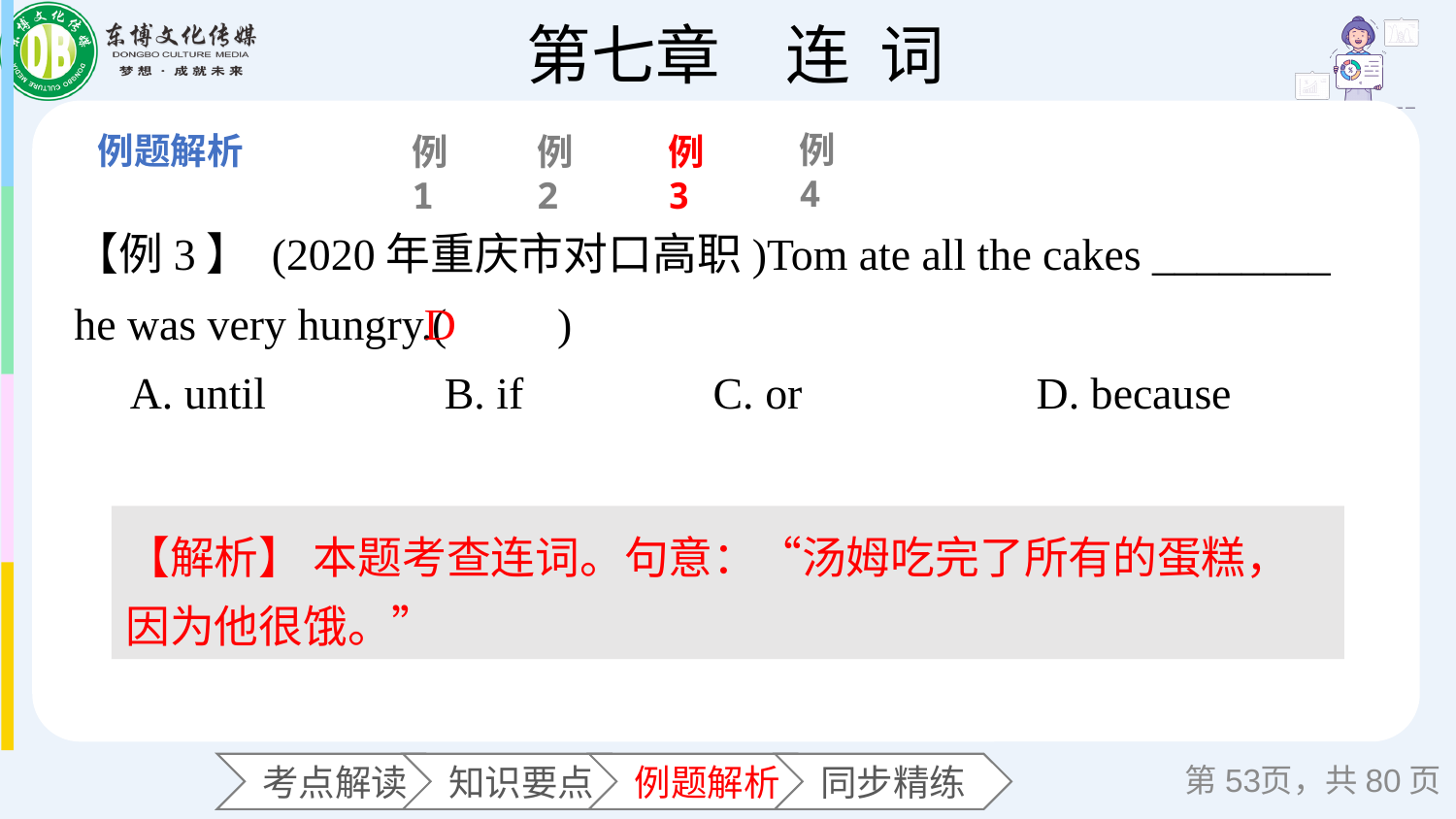

例4
例1
例2
例3
【例3】 (2020年重庆市对口高职)Tom ate all the cakes ________ he was very hungry.(　　)
     A. until                B. if                 C. or                     D. because
D
【解析】 本题考查连词。句意：“汤姆吃完了所有的蛋糕， 因为他很饿。”
第53页，共80页